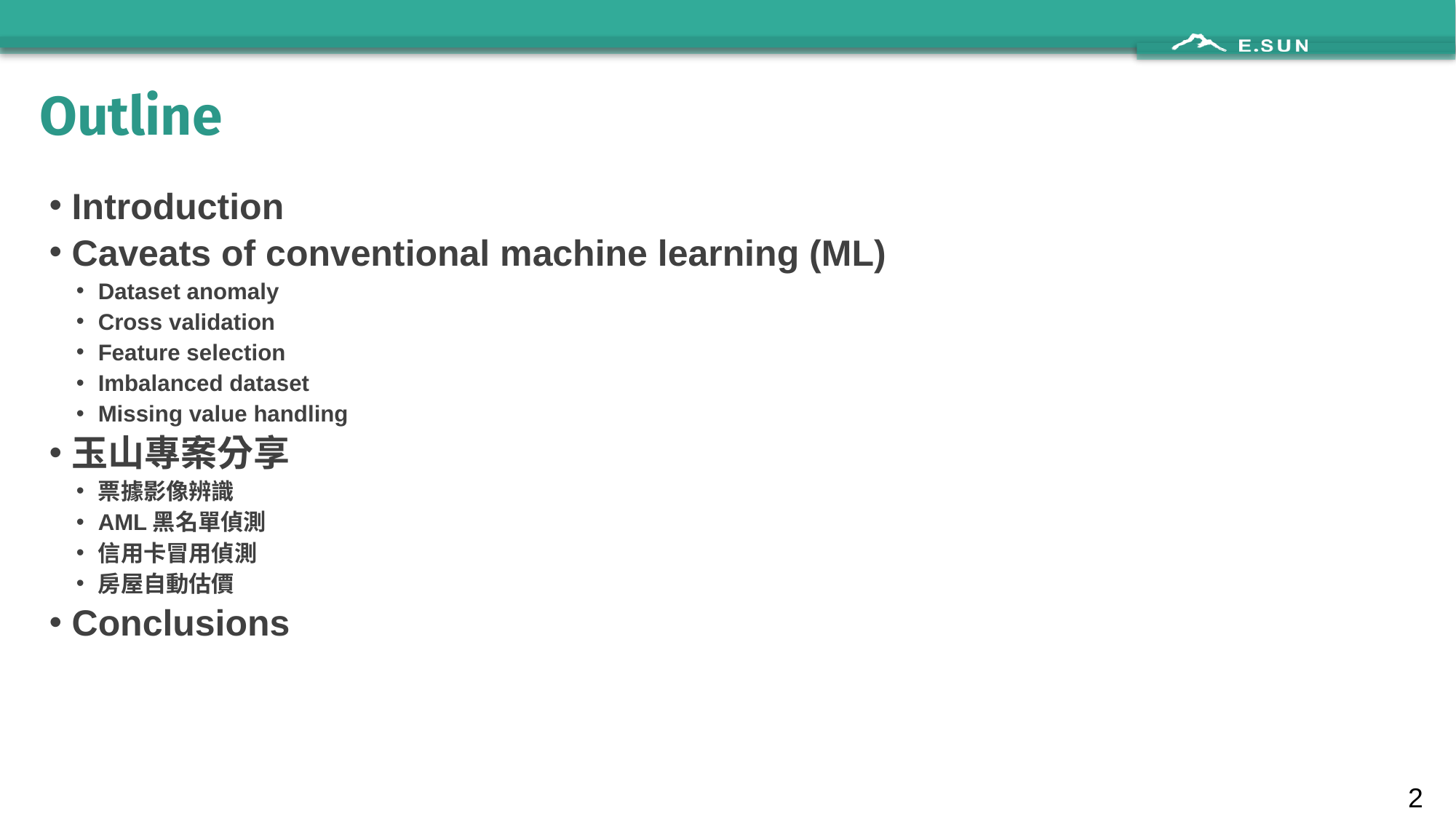

# Outline
Introduction
Caveats of conventional machine learning (ML)
Dataset anomaly
Cross validation
Feature selection
Imbalanced dataset
Missing value handling
玉山專案分享
票據影像辨識
AML黑名單偵測
信用卡冒用偵測
房屋自動估價
Conclusions
2